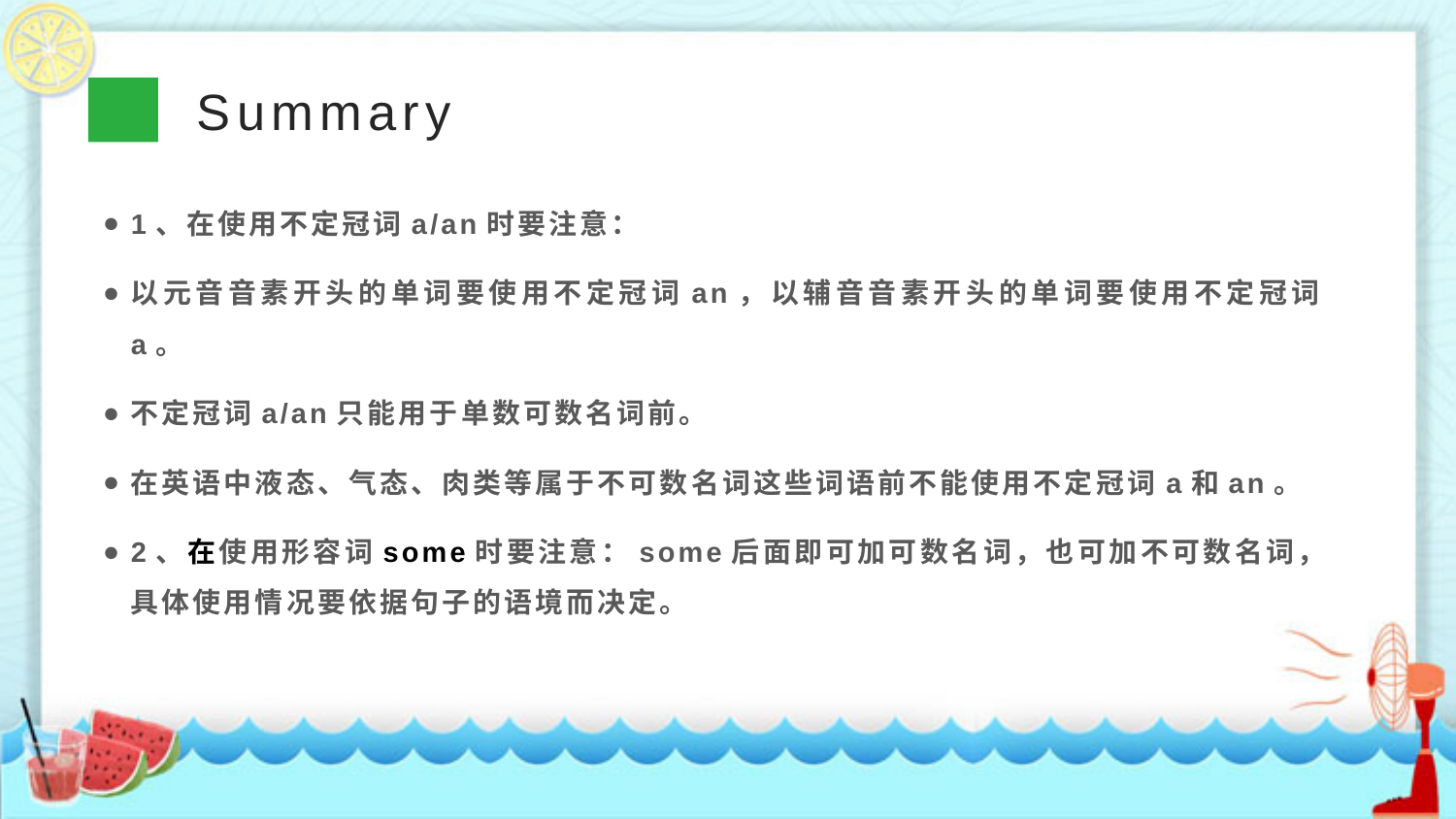

# Summary

1、在使用不定冠词a/an时要注意：
以元音音素开头的单词要使用不定冠词an，以辅音音素开头的单词要使用不定冠词a。
不定冠词a/an只能用于单数可数名词前。
在英语中液态、气态、肉类等属于不可数名词这些词语前不能使用不定冠词a和an。
2、在使用形容词some时要注意：some后面即可加可数名词，也可加不可数名词，具体使用情况要依据句子的语境而决定。